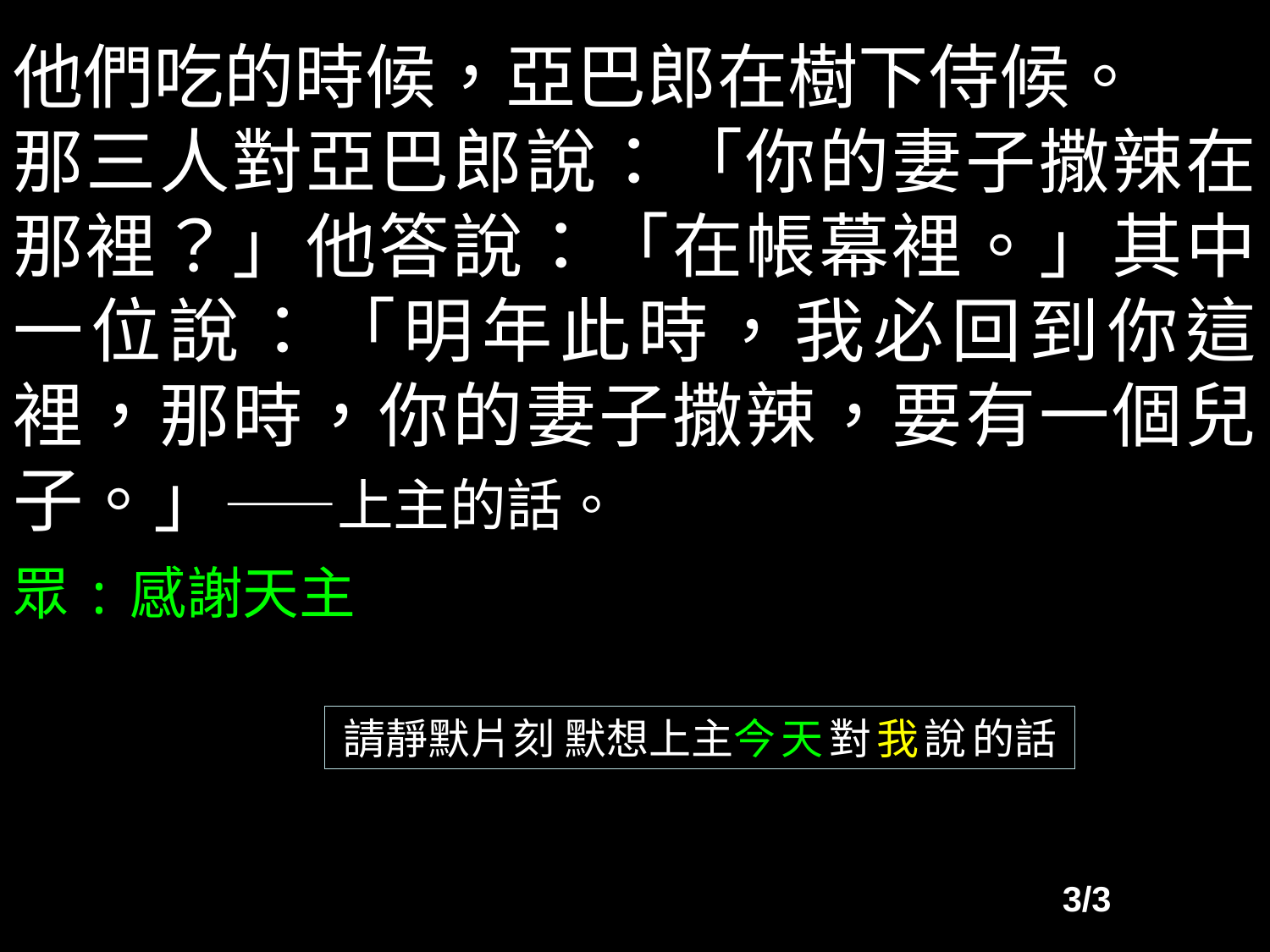

他們吃的時候，亞巴郎在樹下侍候。
那三人對亞巴郎說：「你的妻子撒辣在那裡？」他答說：「在帳幕裡。」其中一位說：「明年此時，我必回到你這裡，那時，你的妻子撒辣，要有一個兒子。」——上主的話。
眾:感謝天主

請靜默片刻 默想上主今天對我說的話
3/3